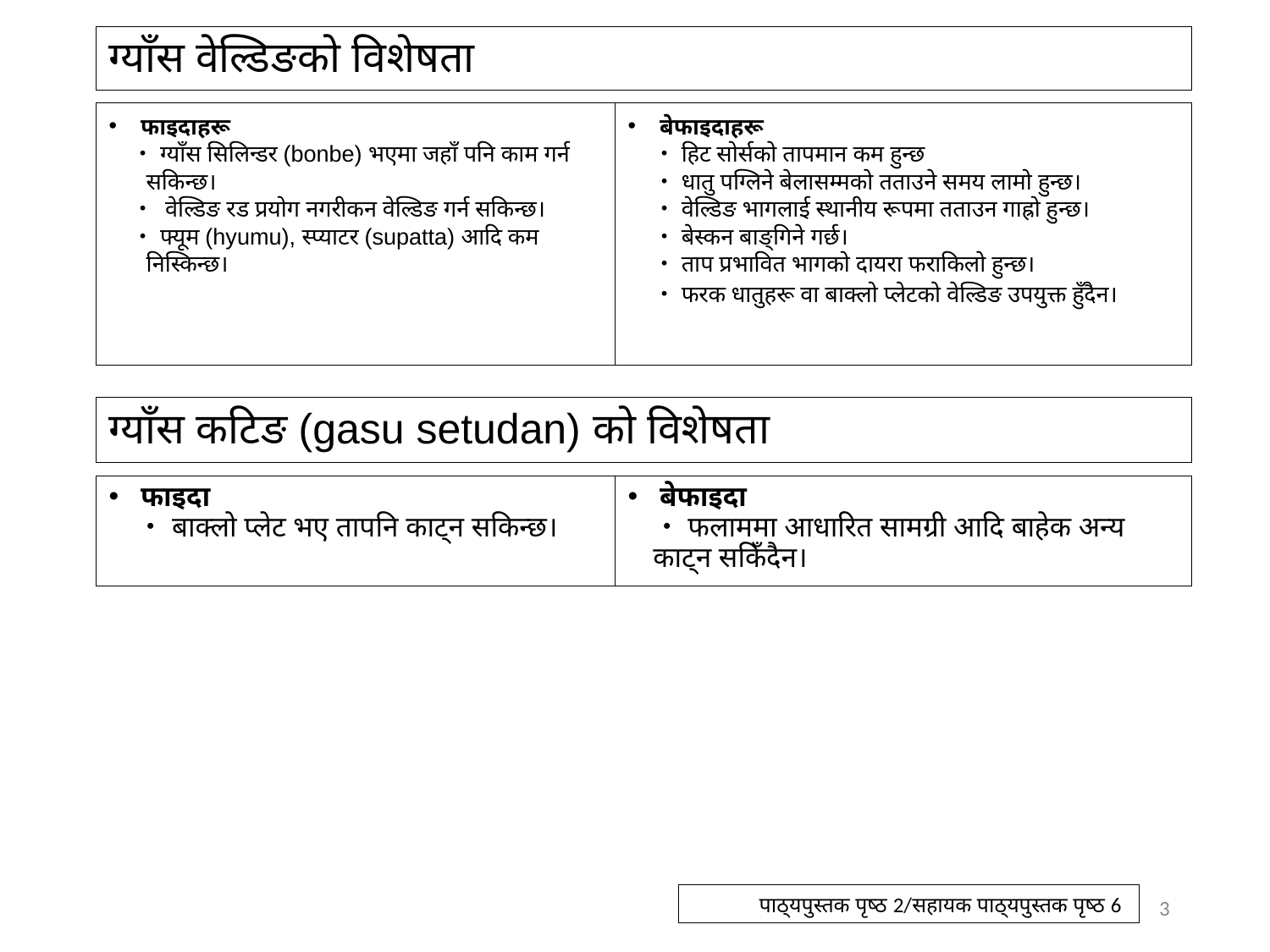

# ग्याँस वेल्डिङको विशेषता
फाइदाहरू
　・ग्याँस सिलिन्डर (bonbe) भएमा जहाँ पनि काम गर्न सकिन्छ।
　・ वेल्डिङ रड प्रयोग नगरीकन वेल्डिङ गर्न सकिन्छ।
　・फ्यूम (hyumu), स्प्याटर (supatta) आदि कम निस्किन्छ।

बेफाइदाहरू
・हिट सोर्सको तापमान कम हुन्छ
・धातु पग्लिने बेलासम्मको तताउने समय लामो हुन्छ।
・वेल्डिङ भागलाई स्थानीय रूपमा तताउन गाह्रो हुन्छ।
・बेस्कन बाङ्गिने गर्छ।
・ताप प्रभावित भागको दायरा फराकिलो हुन्छ।
・फरक धातुहरू वा बाक्लो प्लेटको वेल्डिङ उपयुक्त हुँदैन।
ग्याँस कटिङ (gasu setudan) को विशेषता
बेफाइदा
・फलाममा आधारित सामग्री आदि बाहेक अन्य काट्न सकिँदैन।
फाइदा
　・बाक्लो प्लेट भए तापनि काट्न सकिन्छ।
3
पाठ्यपुस्तक पृष्ठ 2/सहायक पाठ्यपुस्तक पृष्ठ 6